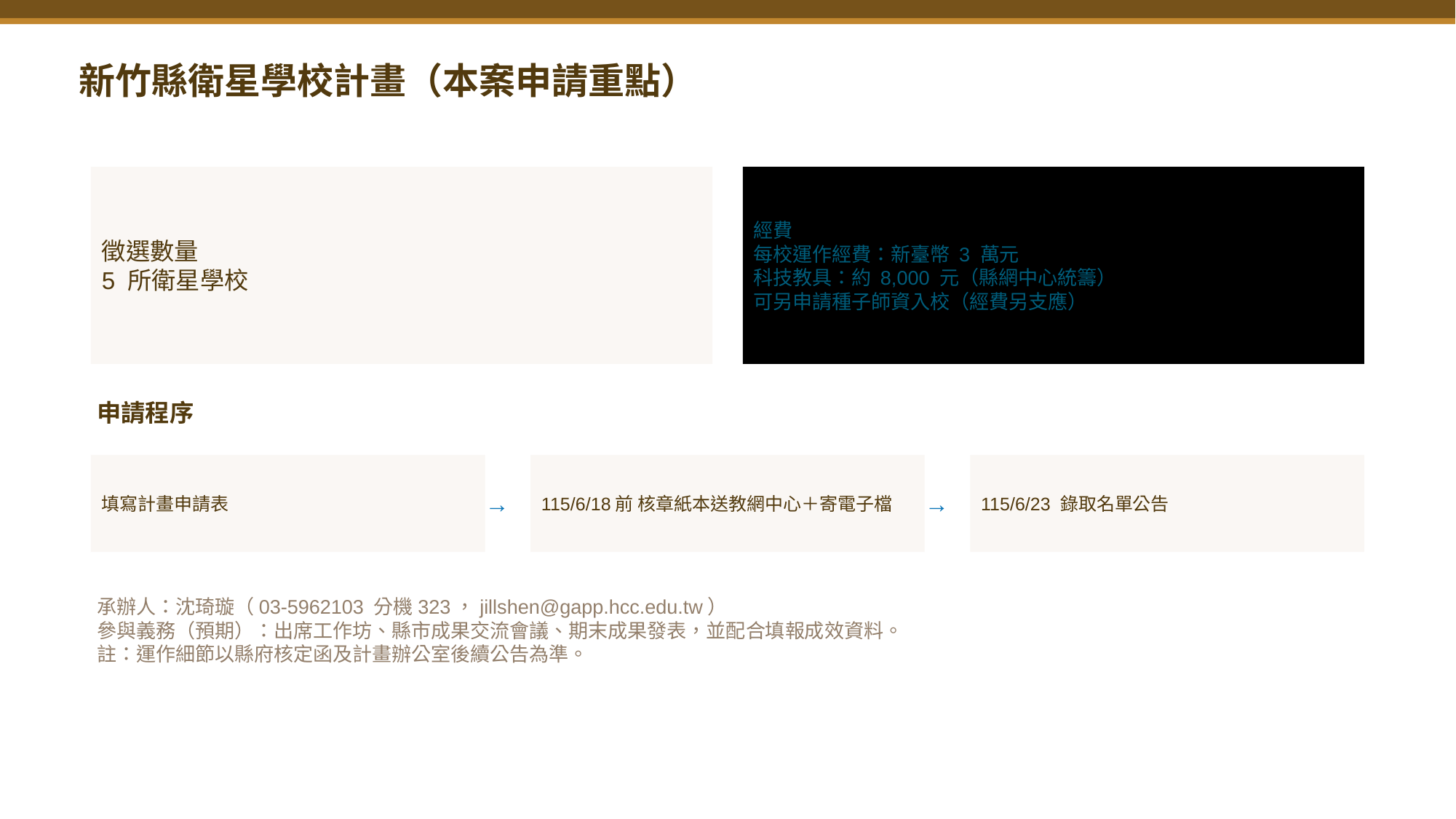

新竹縣衛星學校計畫（本案申請重點）
徵選數量
5 所衛星學校
經費
每校運作經費：新臺幣 3 萬元
科技教具：約 8,000 元（縣網中心統籌）
可另申請種子師資入校（經費另支應）
申請程序
填寫計畫申請表
115/6/18前 核章紙本送教網中心＋寄電子檔
115/6/23 錄取名單公告
→
→
承辦人：沈琦璇（03-5962103 分機323，jillshen@gapp.hcc.edu.tw）
參與義務（預期）：出席工作坊、縣市成果交流會議、期末成果發表，並配合填報成效資料。
註：運作細節以縣府核定函及計畫辦公室後續公告為準。